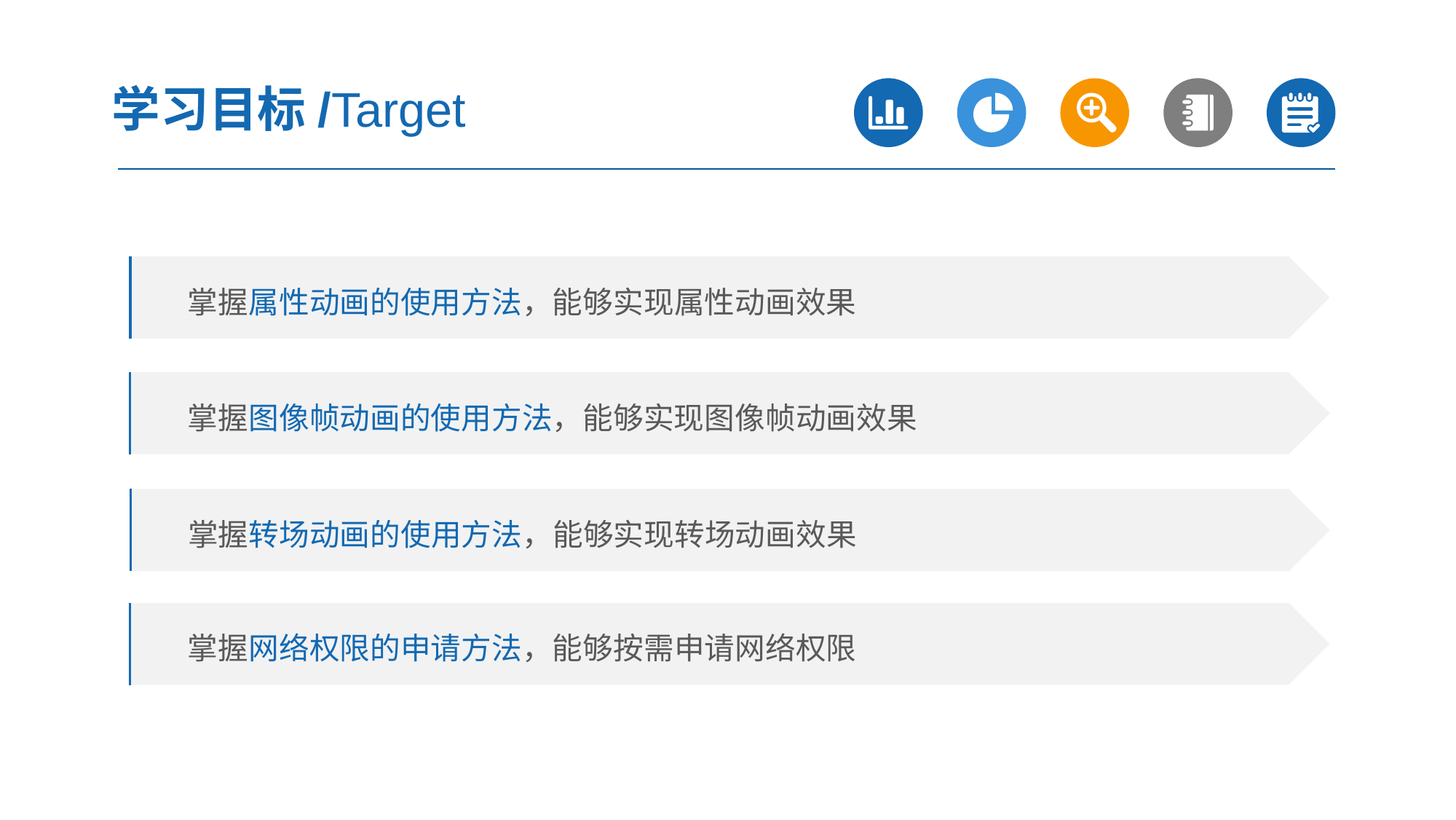

学习目标/Target
      掌握属性动画的使用方法，能够实现属性动画效果

      掌握图像帧动画的使用方法，能够实现图像帧动画效果

      掌握转场动画的使用方法，能够实现转场动画效果

      掌握网络权限的申请方法，能够按需申请网络权限